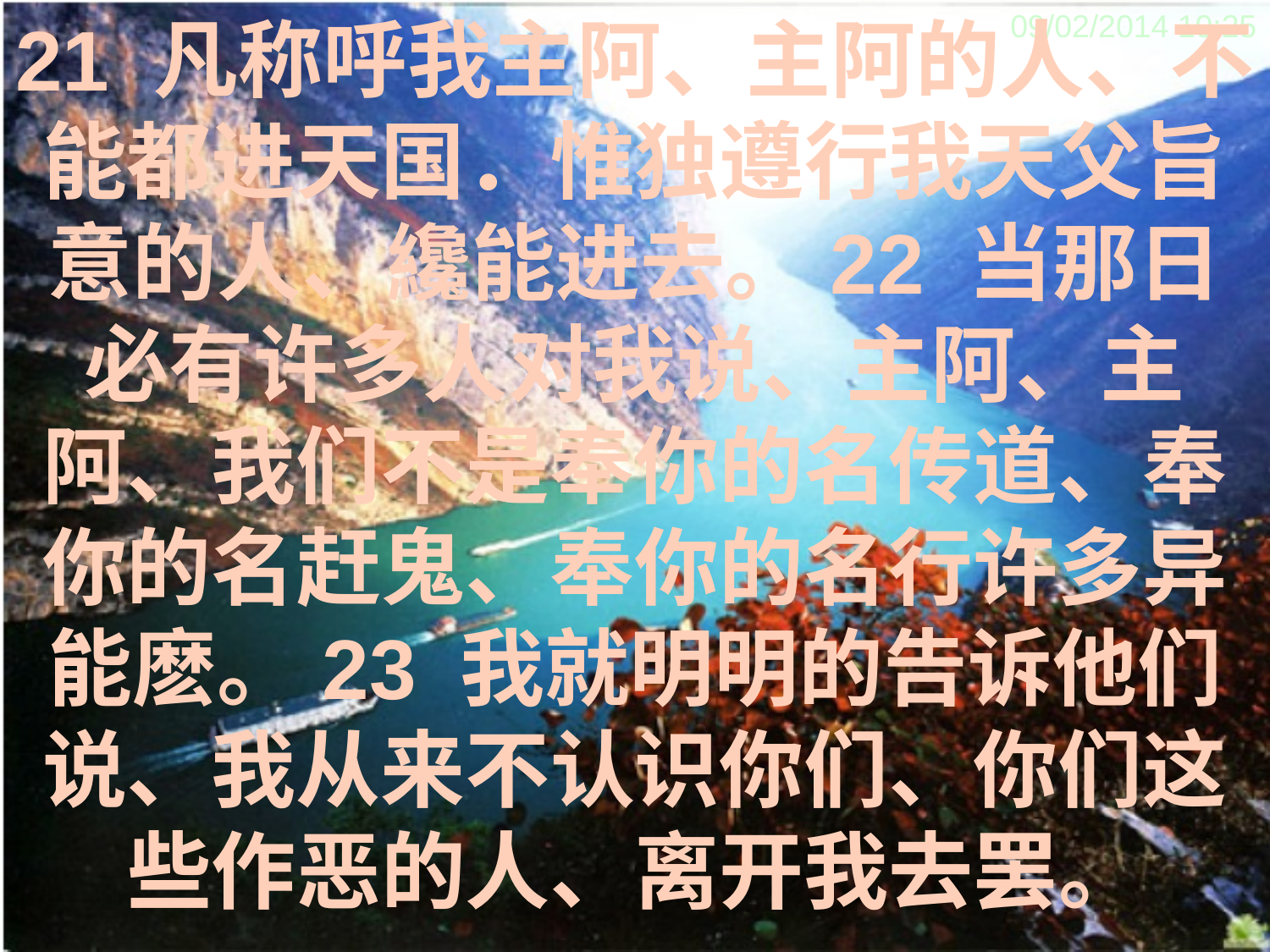

21 凡称呼我主阿、主阿的人、不能都进天国．惟独遵行我天父旨意的人、纔能进去。22 当那日必有许多人对我说、主阿、主阿、我们不是奉你的名传道、奉你的名赶鬼、奉你的名行许多异能麽。23 我就明明的告诉他们说、我从来不认识你们、你们这些作恶的人、离开我去罢。
09/02/2014 10:25